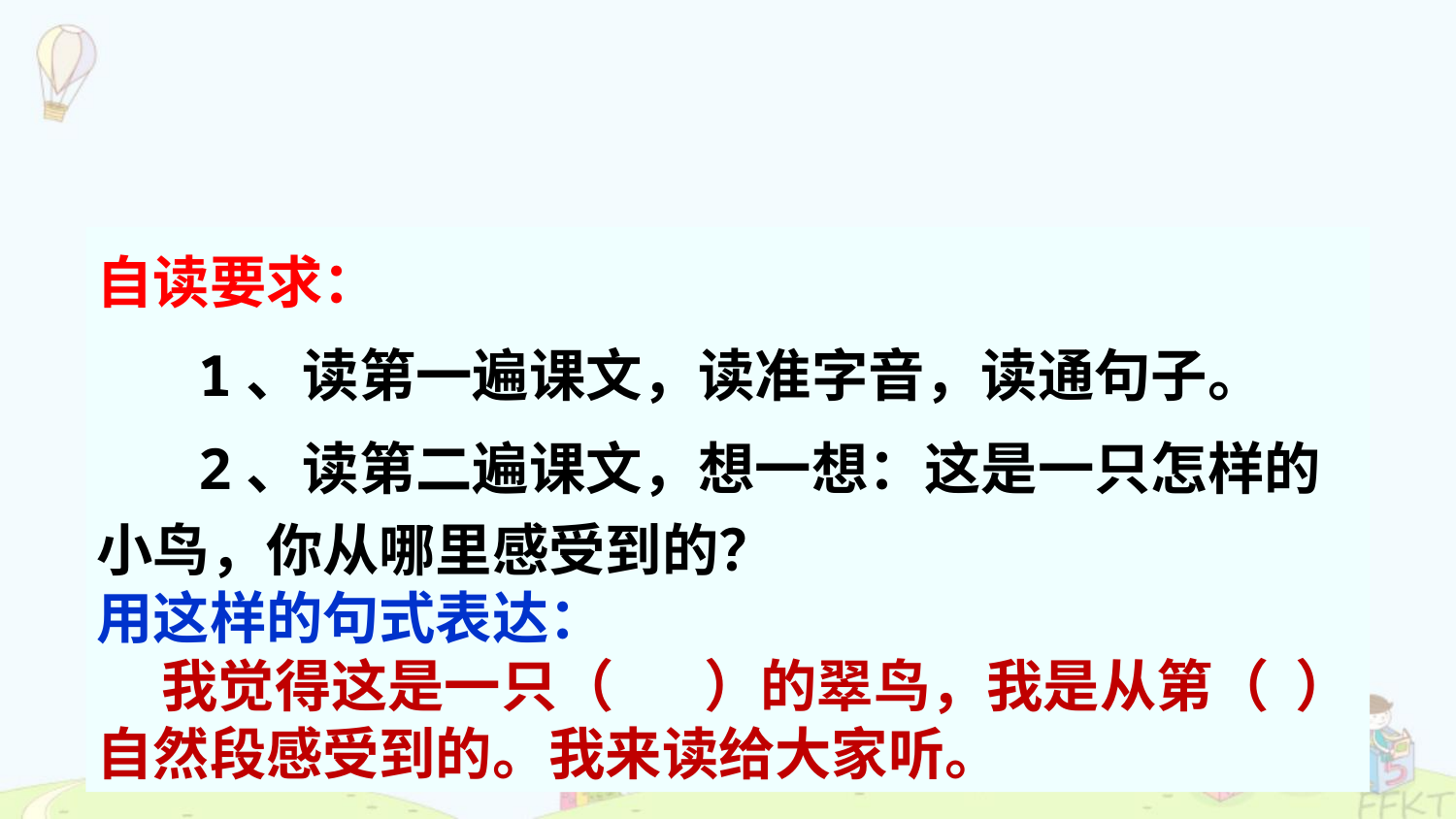

自读要求：
   1、读第一遍课文，读准字音，读通句子。
   2、读第二遍课文，想一想：这是一只怎样的小鸟，你从哪里感受到的？
用这样的句式表达：
    我觉得这是一只（       ）的翠鸟，我是从第（  ）自然段感受到的。我来读给大家听。